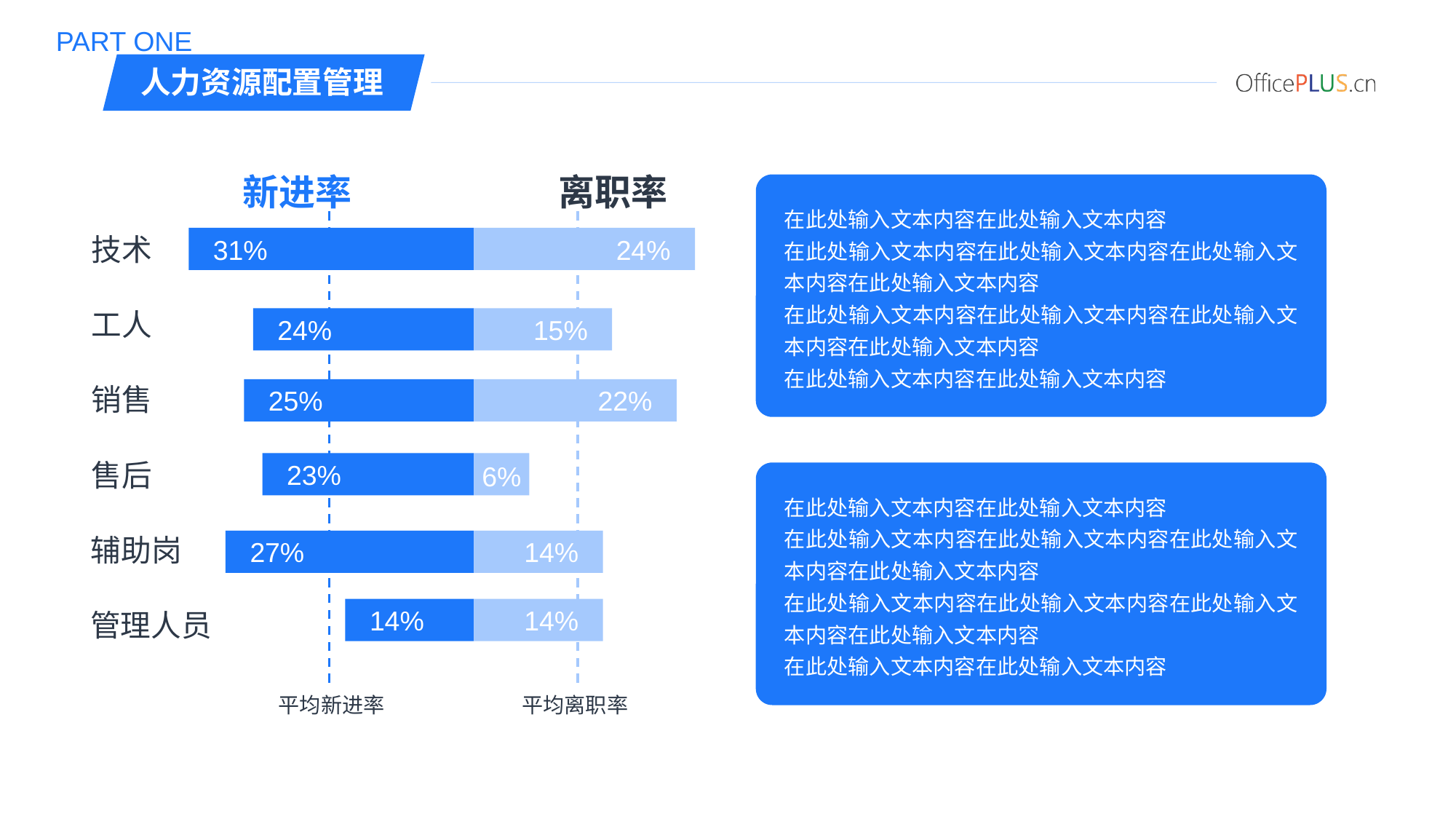

PART ONE

人力资源配置管理
新进率
离职率

在此处输入文本内容在此处输入文本内容
在此处输入文本内容在此处输入文本内容在此处输入文本内容在此处输入文本内容
在此处输入文本内容在此处输入文本内容在此处输入文本内容在此处输入文本内容
在此处输入文本内容在此处输入文本内容
技术

31%

24%
工人

24%

15%
销售

25%

22%
售后

23%

6%

在此处输入文本内容在此处输入文本内容
在此处输入文本内容在此处输入文本内容在此处输入文本内容在此处输入文本内容
在此处输入文本内容在此处输入文本内容在此处输入文本内容在此处输入文本内容
在此处输入文本内容在此处输入文本内容
辅助岗

27%

14%
管理人员

14%

14%
平均新进率
平均离职率